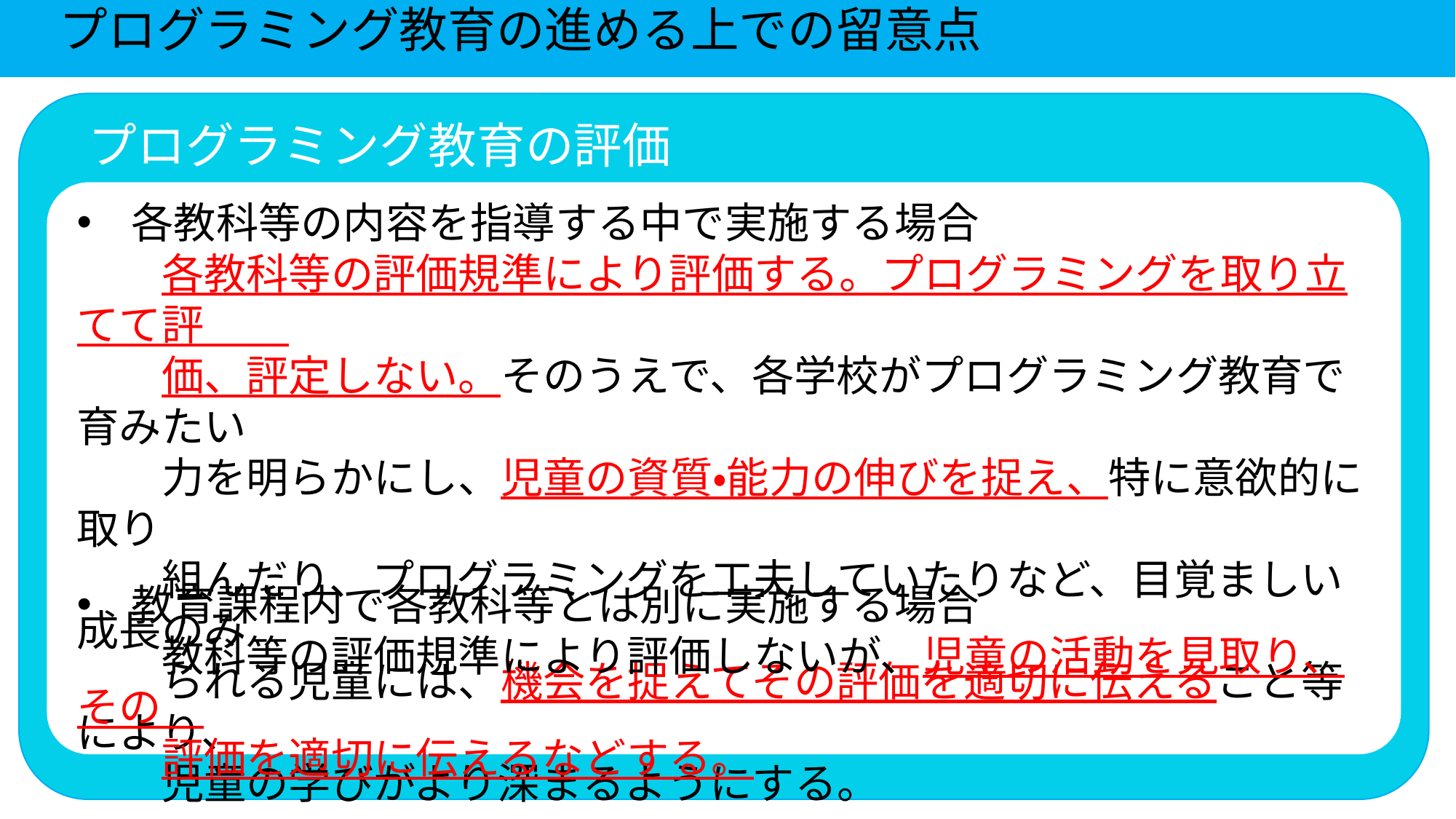

プログラミング教育の進める上での留意点
   プログラミング教育の評価

各教科等の内容を指導する中で実施する場合
　　各教科等の評価規準により評価する。プログラミングを取り立てて評　　
　　価、評定しない。そのうえで、各学校がプログラミング教育で育みたい
　　力を明らかにし、児童の資質・能力の伸びを捉え、特に意欲的に取り
　　組んだり、プログラミングを工夫していたりなど、目覚ましい成長のみ
　　られる児童には、機会を捉えてその評価を適切に伝えること等により、
　　児童の学びがより深まるようにする。
教育課程内で各教科等とは別に実施する場合
　　教科等の評価規準により評価しないが、児童の活動を見取り、その　
　　評価を適切に伝えるなどする。